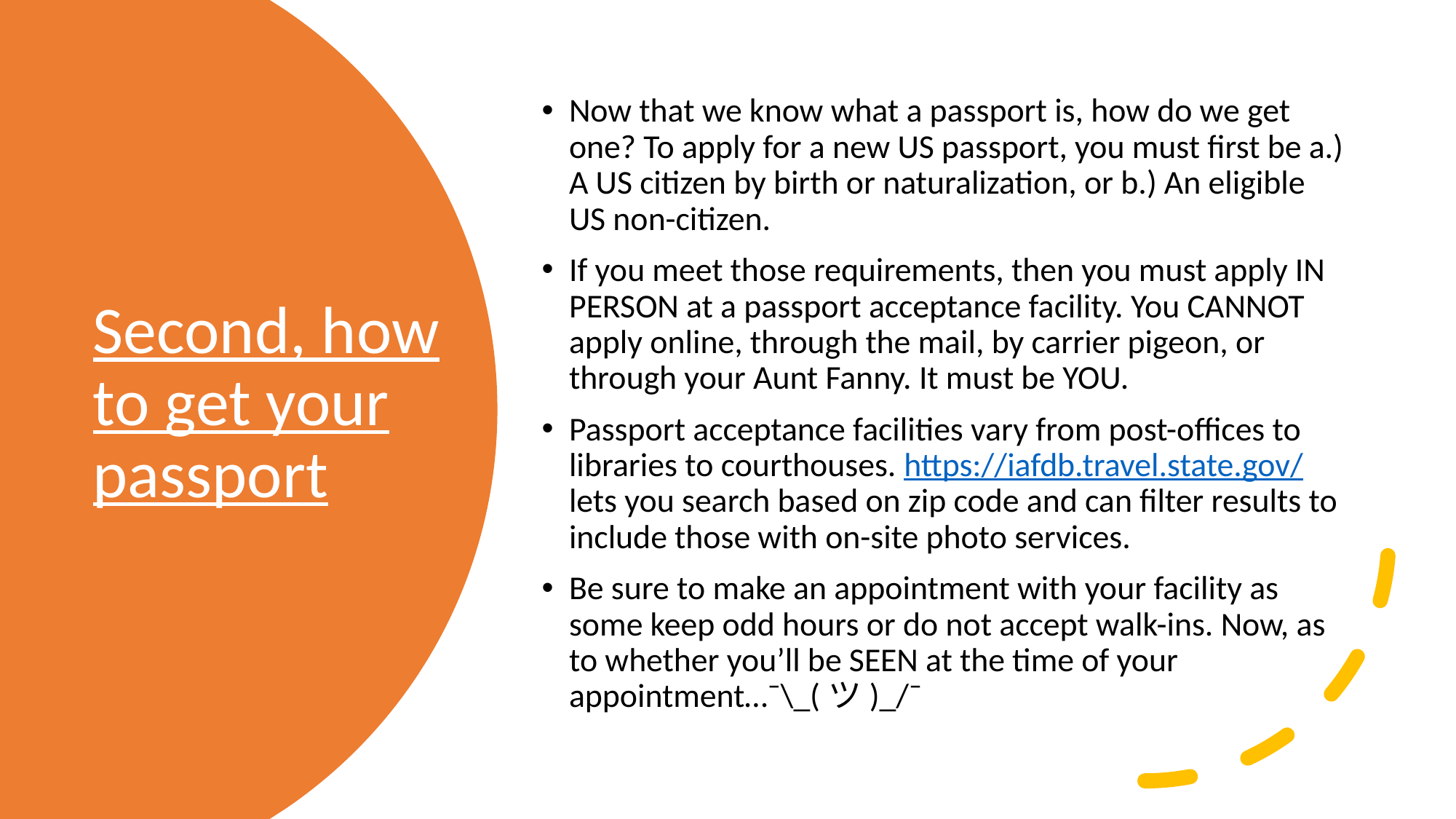

Now that we know what a passport is, how do we get one? To apply for a new US passport, you must first be a.) A US citizen by birth or naturalization, or b.) An eligible US non-citizen.
If you meet those requirements, then you must apply IN PERSON at a passport acceptance facility. You CANNOT apply online, through the mail, by carrier pigeon, or through your Aunt Fanny. It must be YOU.
Passport acceptance facilities vary from post-offices to libraries to courthouses. https://iafdb.travel.state.gov/ lets you search based on zip code and can filter results to include those with on-site photo services.
Be sure to make an appointment with your facility as some keep odd hours or do not accept walk-ins. Now, as to whether you’ll be SEEN at the time of your appointment…¯\_(ツ)_/¯
# Second, how to get your passport